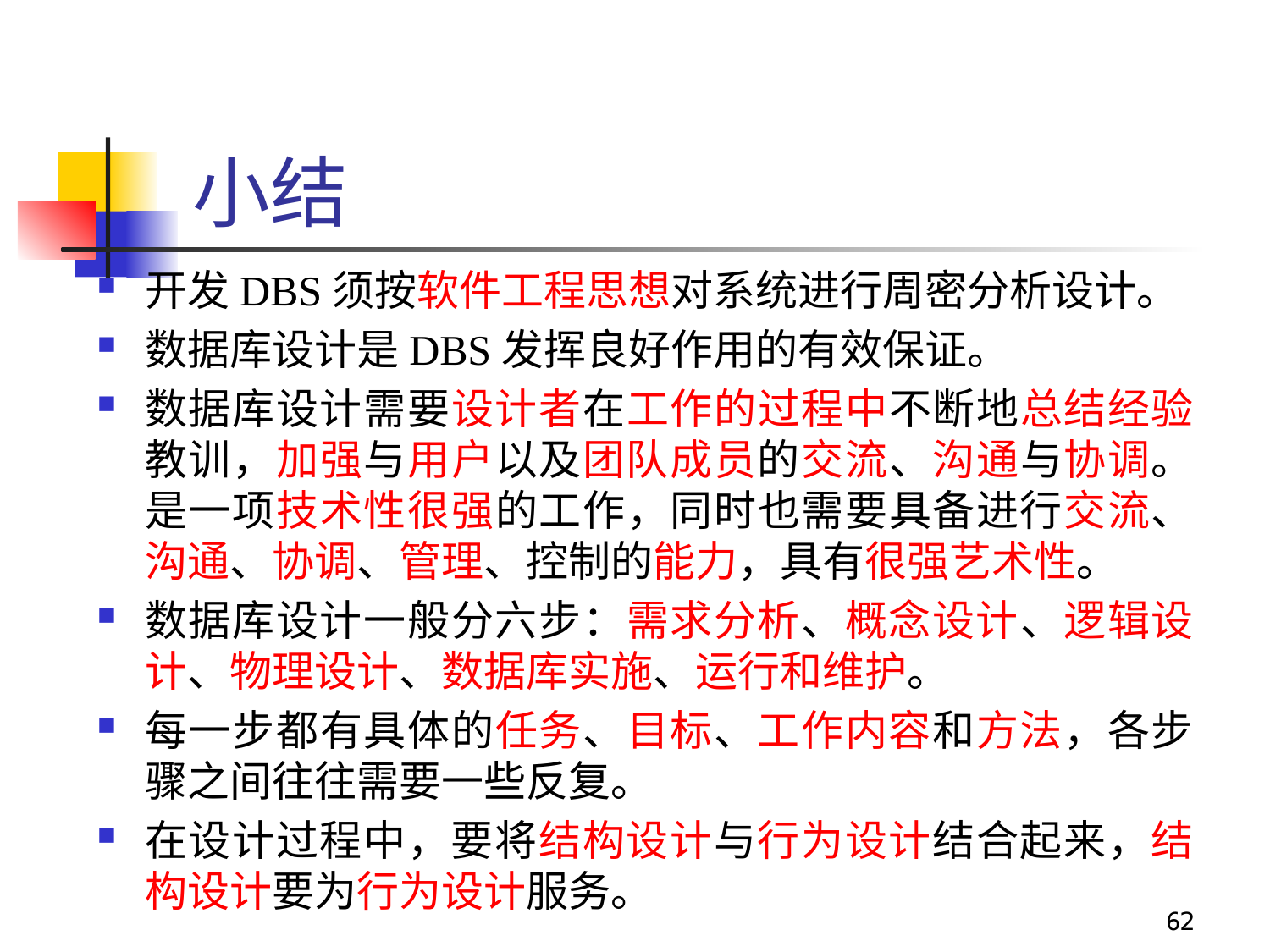

# 小结
开发DBS须按软件工程思想对系统进行周密分析设计。
数据库设计是DBS发挥良好作用的有效保证。
数据库设计需要设计者在工作的过程中不断地总结经验教训，加强与用户以及团队成员的交流、沟通与协调。是一项技术性很强的工作，同时也需要具备进行交流、沟通、协调、管理、控制的能力，具有很强艺术性。
数据库设计一般分六步：需求分析、概念设计、逻辑设计、物理设计、数据库实施、运行和维护。
每一步都有具体的任务、目标、工作内容和方法，各步骤之间往往需要一些反复。
在设计过程中，要将结构设计与行为设计结合起来，结构设计要为行为设计服务。
62